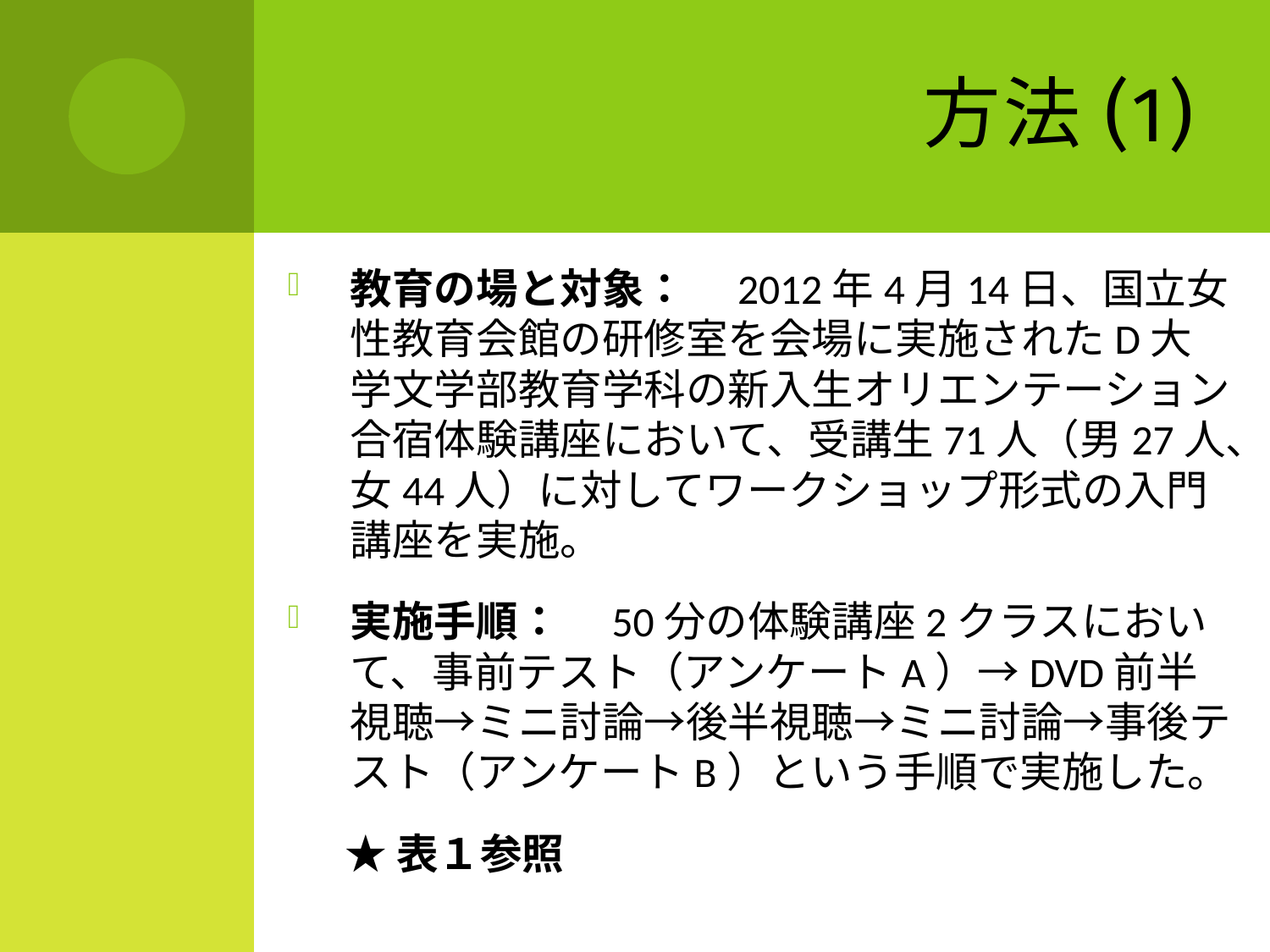

# 方法(1)
教育の場と対象：　2012年4月14日、国立女性教育会館の研修室を会場に実施されたD大学文学部教育学科の新入生オリエンテーション合宿体験講座において、受講生71人（男27人、女44人）に対してワークショップ形式の入門講座を実施。
実施手順：　50分の体験講座2クラスにおいて、事前テスト（アンケートA）→DVD前半視聴→ミニ討論→後半視聴→ミニ討論→事後テスト（アンケートB）という手順で実施した。
      ★表１参照